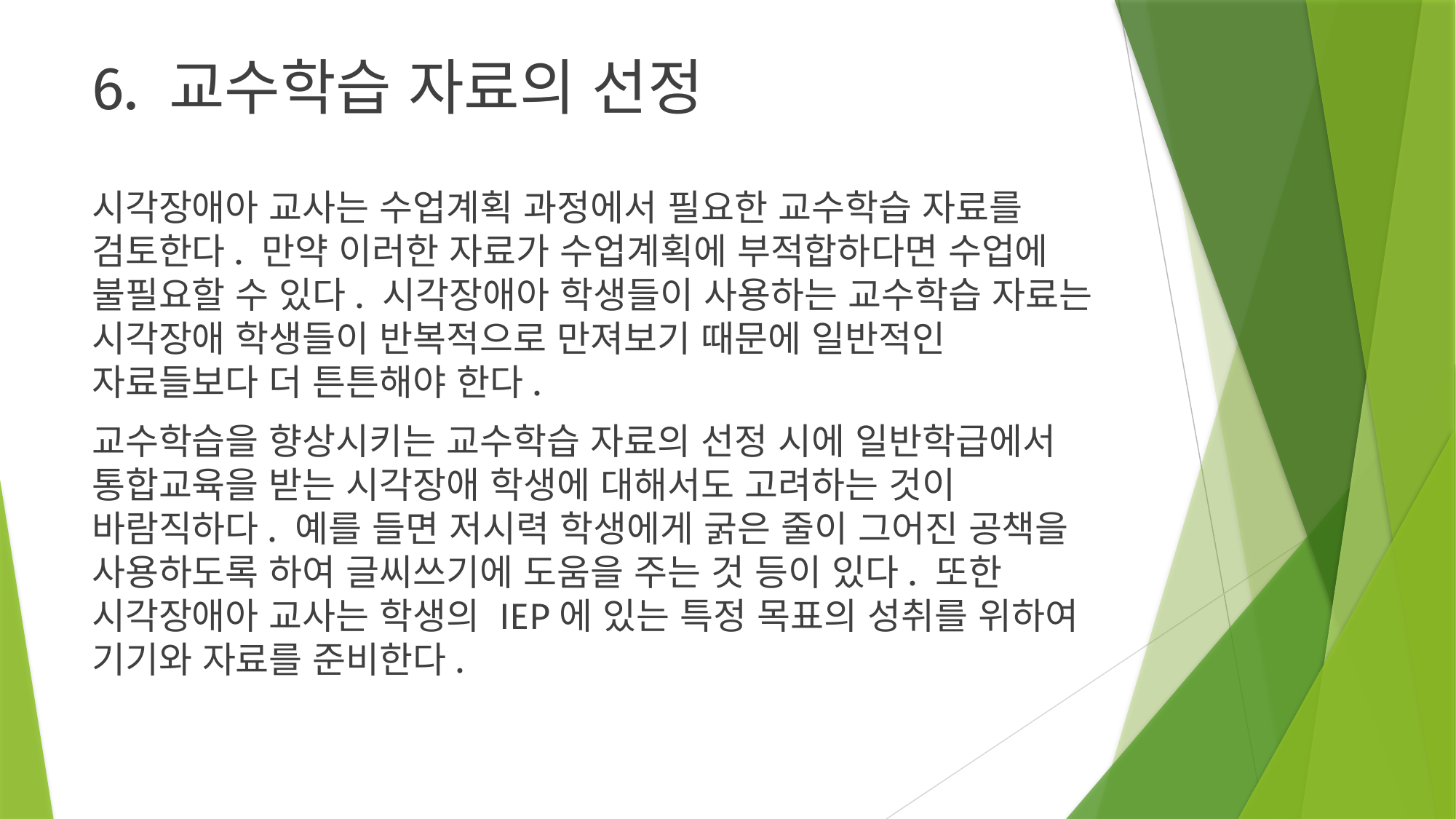

6. 교수학습 자료의 선정

시각장애아 교사는 수업계획 과정에서 필요한 교수학습 자료를 검토한다. 만약 이러한 자료가 수업계획에 부적합하다면 수업에 불필요할 수 있다. 시각장애아 학생들이 사용하는 교수학습 자료는 시각장애 학생들이 반복적으로 만져보기 때문에 일반적인 자료들보다 더 튼튼해야 한다.
교수학습을 향상시키는 교수학습 자료의 선정 시에 일반학급에서 통합교육을 받는 시각장애 학생에 대해서도 고려하는 것이 바람직하다. 예를 들면 저시력 학생에게 굵은 줄이 그어진 공책을 사용하도록 하여 글씨쓰기에 도움을 주는 것 등이 있다. 또한 시각장애아 교사는 학생의 IEP에 있는 특정 목표의 성취를 위하여 기기와 자료를 준비한다.